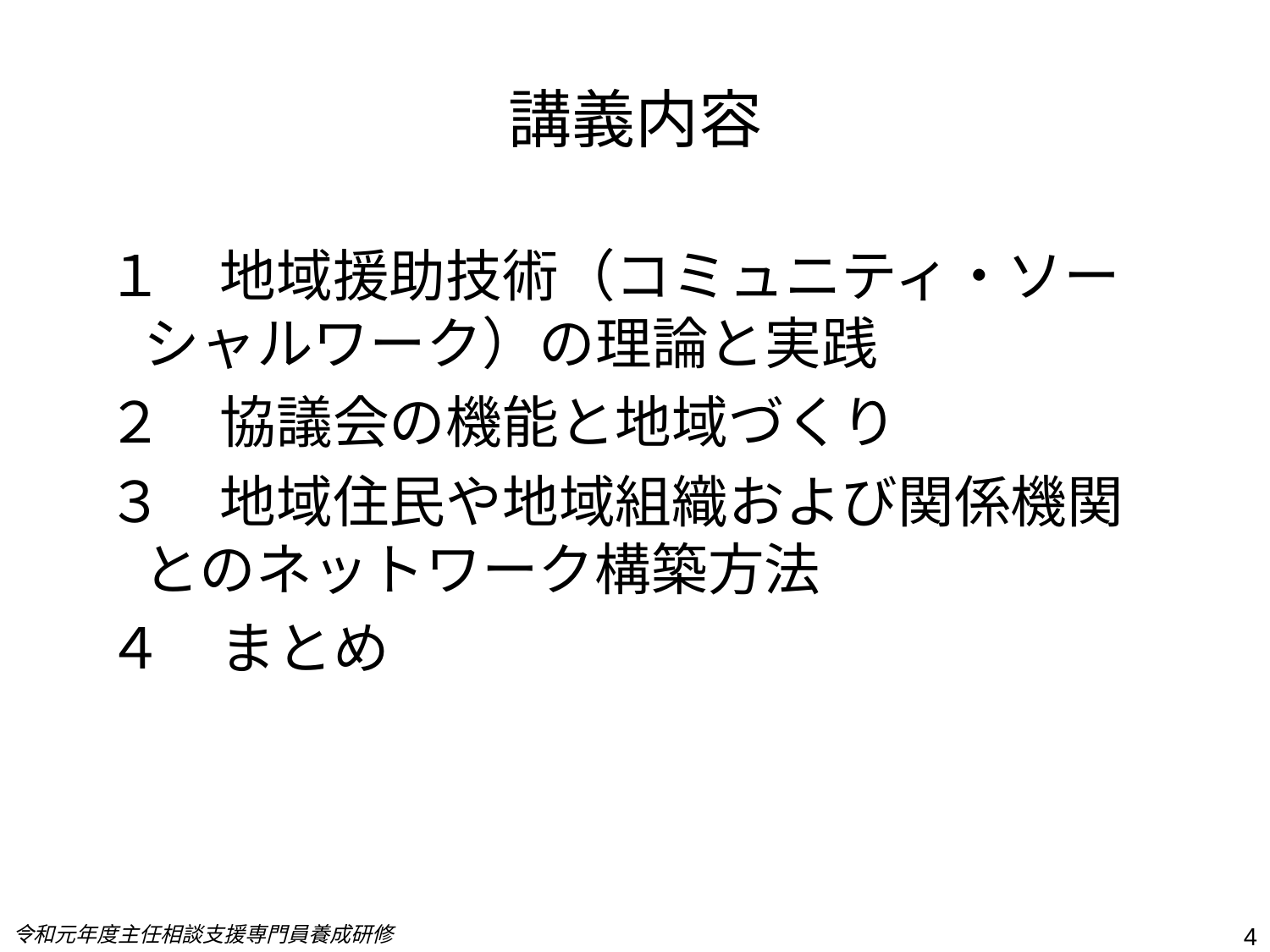

# 講義内容
１　地域援助技術（コミュニティ・ソーシャルワーク）の理論と実践
２　協議会の機能と地域づくり
３　地域住民や地域組織および関係機関とのネットワーク構築方法
４　まとめ
令和元年度主任相談支援専門員養成研修
4